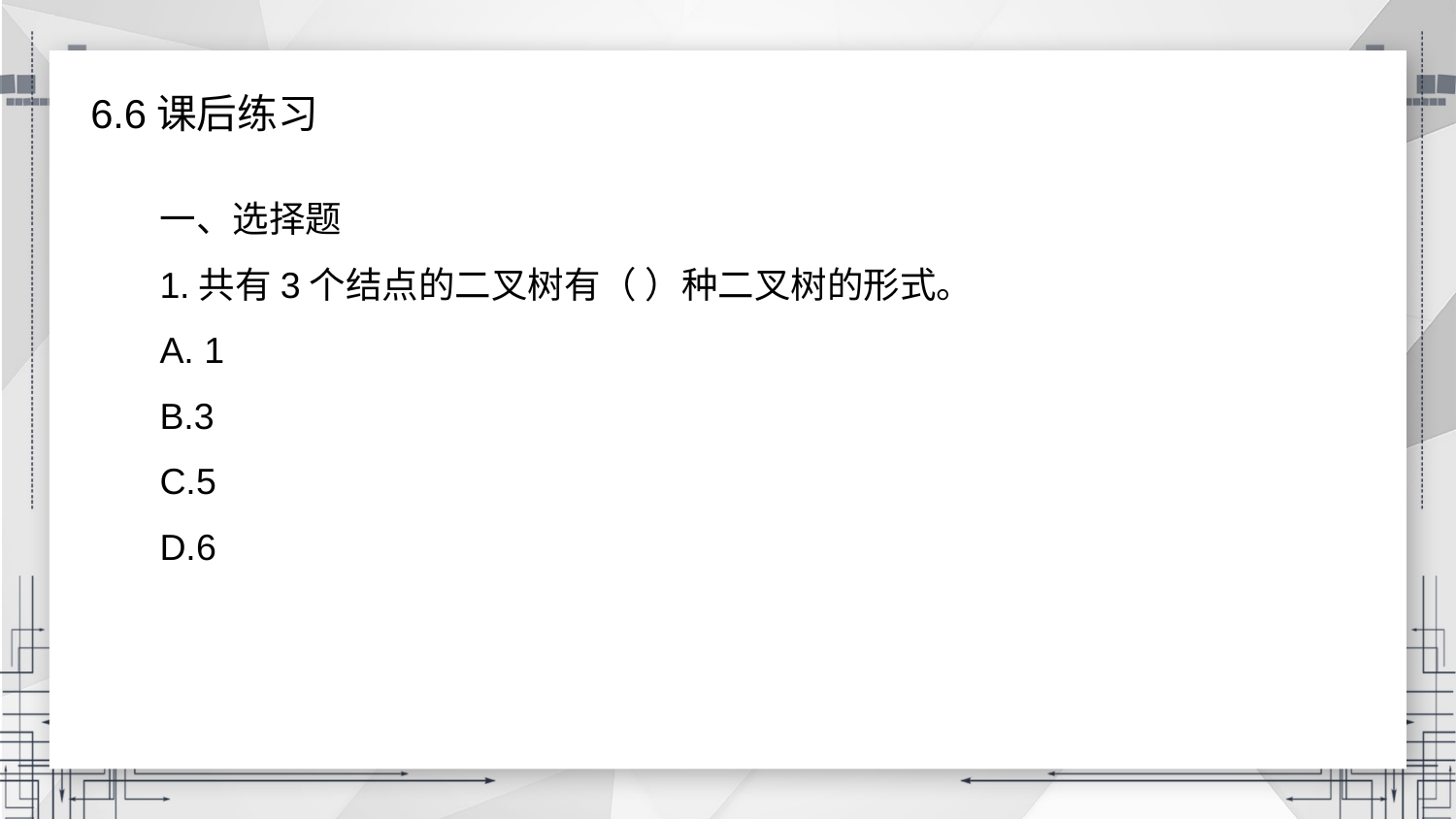

6.6课后练习
一、选择题
1.共有3个结点的二叉树有（ ）种二叉树的形式。
A. 1
B.3
C.5
D.6